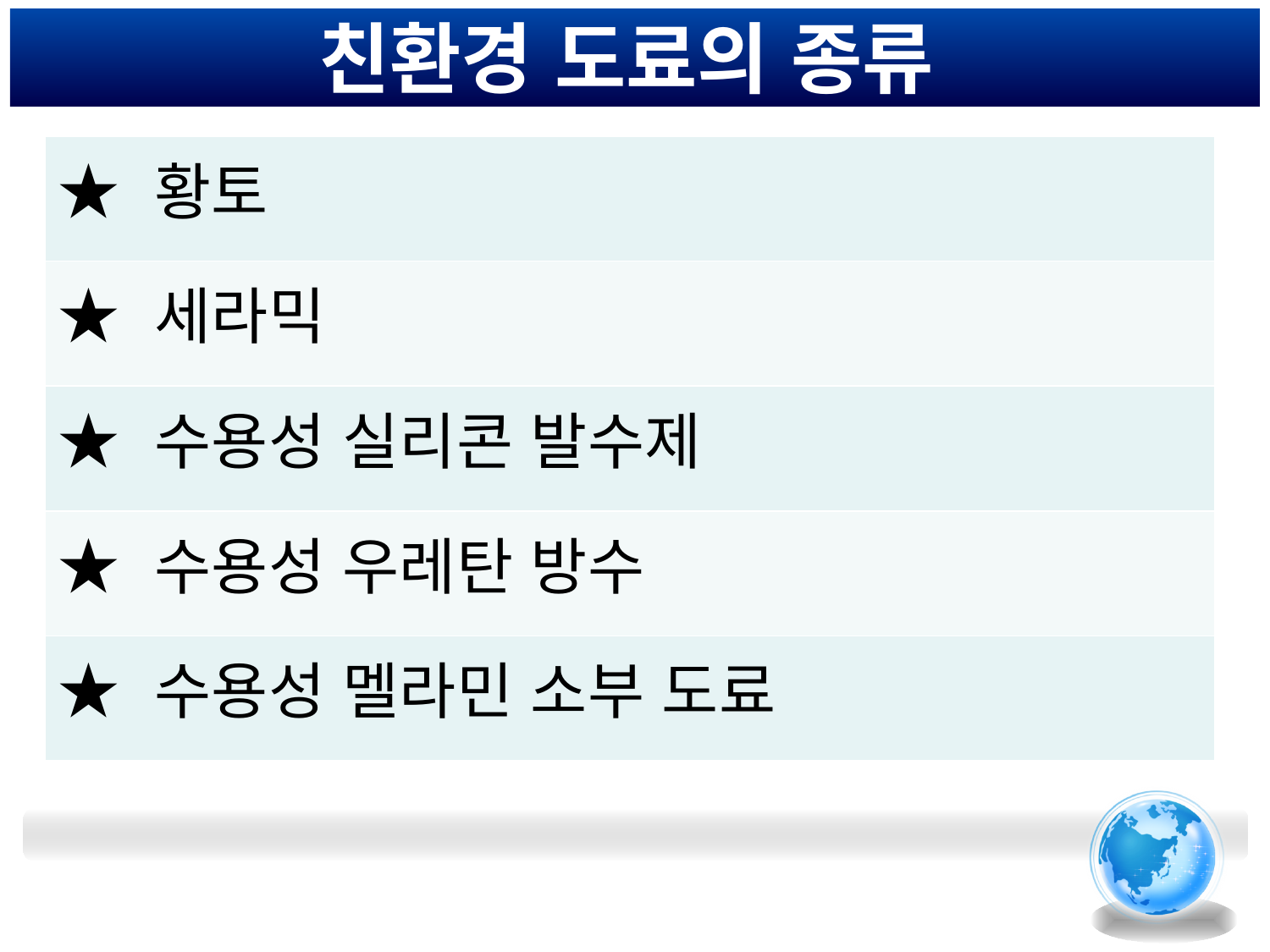

# 친환경 도료의 종류
| ★ 황토 |
| --- |
| ★ 세라믹 |
| ★ 수용성 실리콘 발수제 |
| ★ 수용성 우레탄 방수 |
| ★ 수용성 멜라민 소부 도료 |